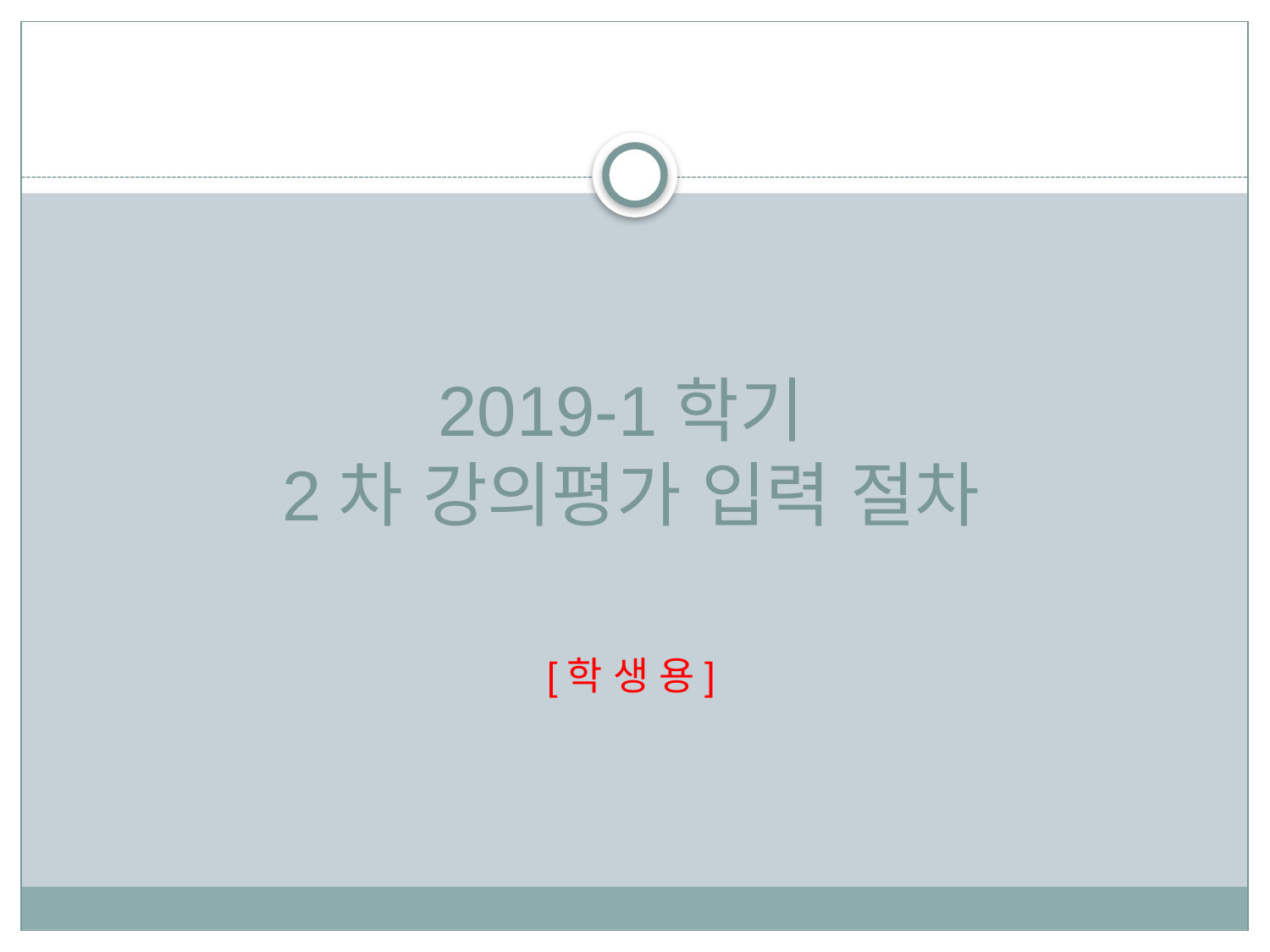

# 2019-1학기 2차 강의평가 입력 절차 [학 생 용]